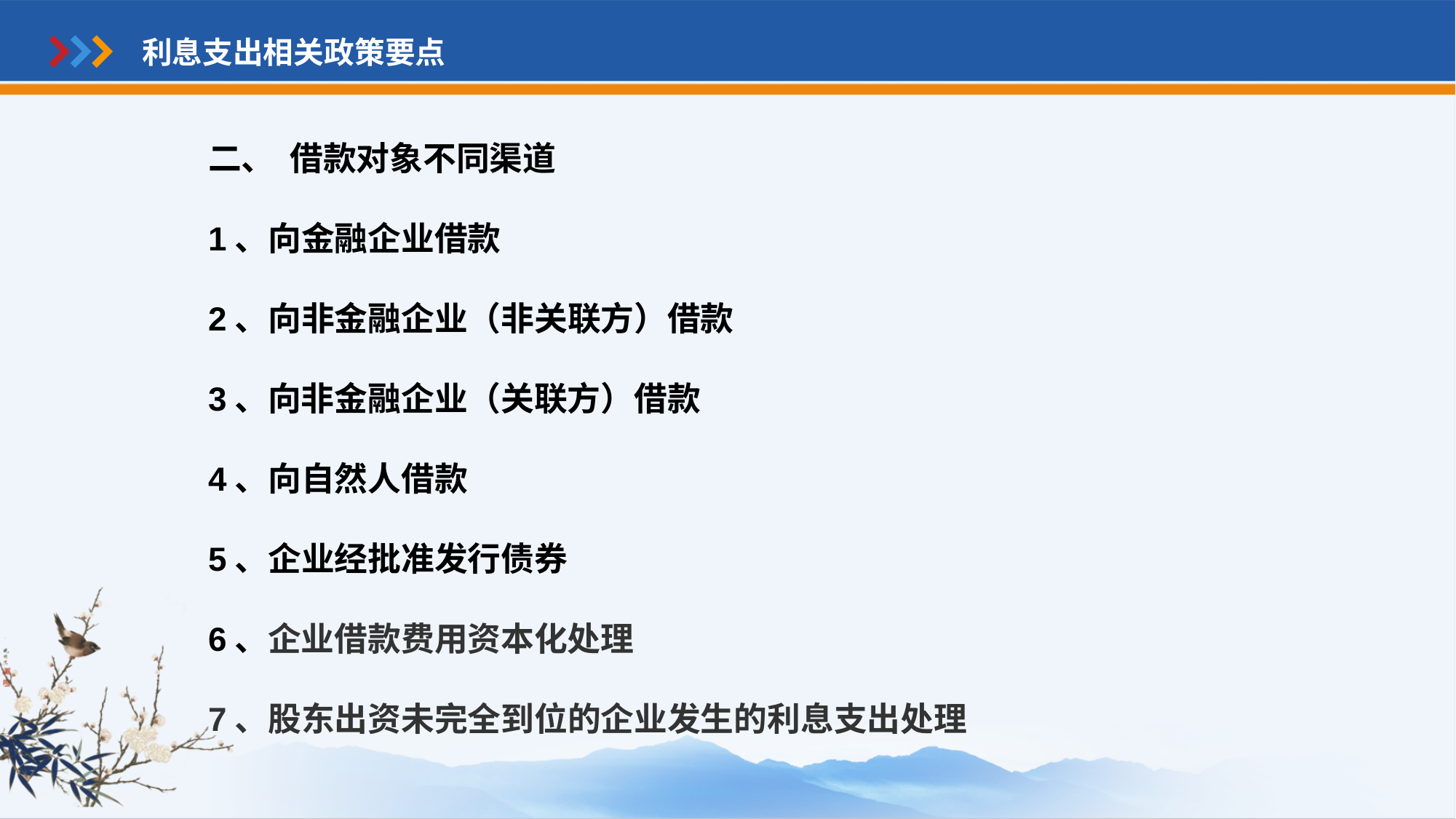

利息支出相关政策要点

二、  借款对象不同渠道
1、向金融企业借款
2、向非金融企业（非关联方）借款
3、向非金融企业（关联方）借款
4、向自然人借款
5、企业经批准发行债券
6、企业借款费用资本化处理
7、股东出资未完全到位的企业发生的利息支出处理